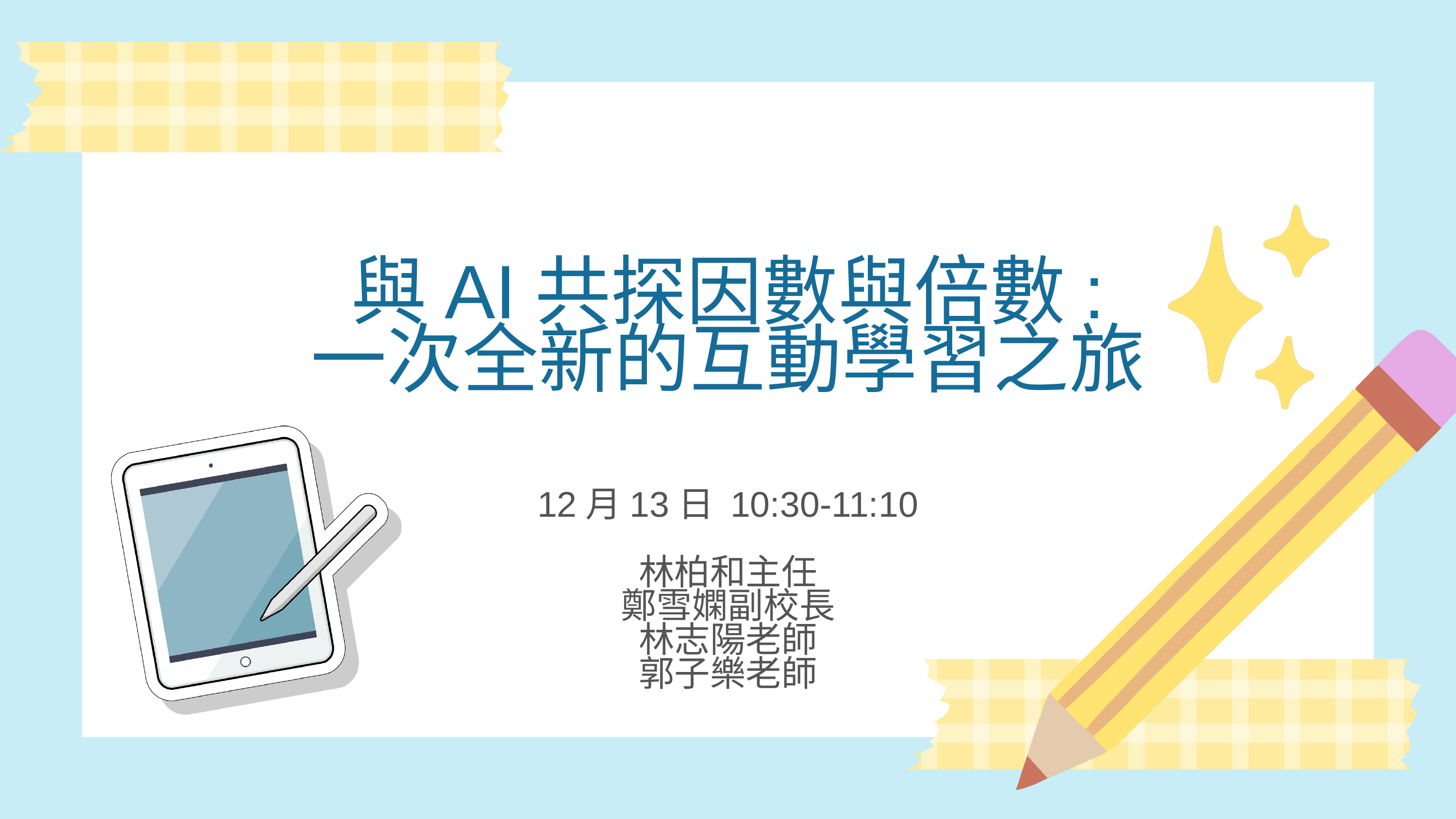

與AI共探因數與倍數:
一次全新的互動學習之旅

12月13日 10:30-11:10

林柏和主任
鄭雪嫻副校長
林志陽老師
郭子樂老師